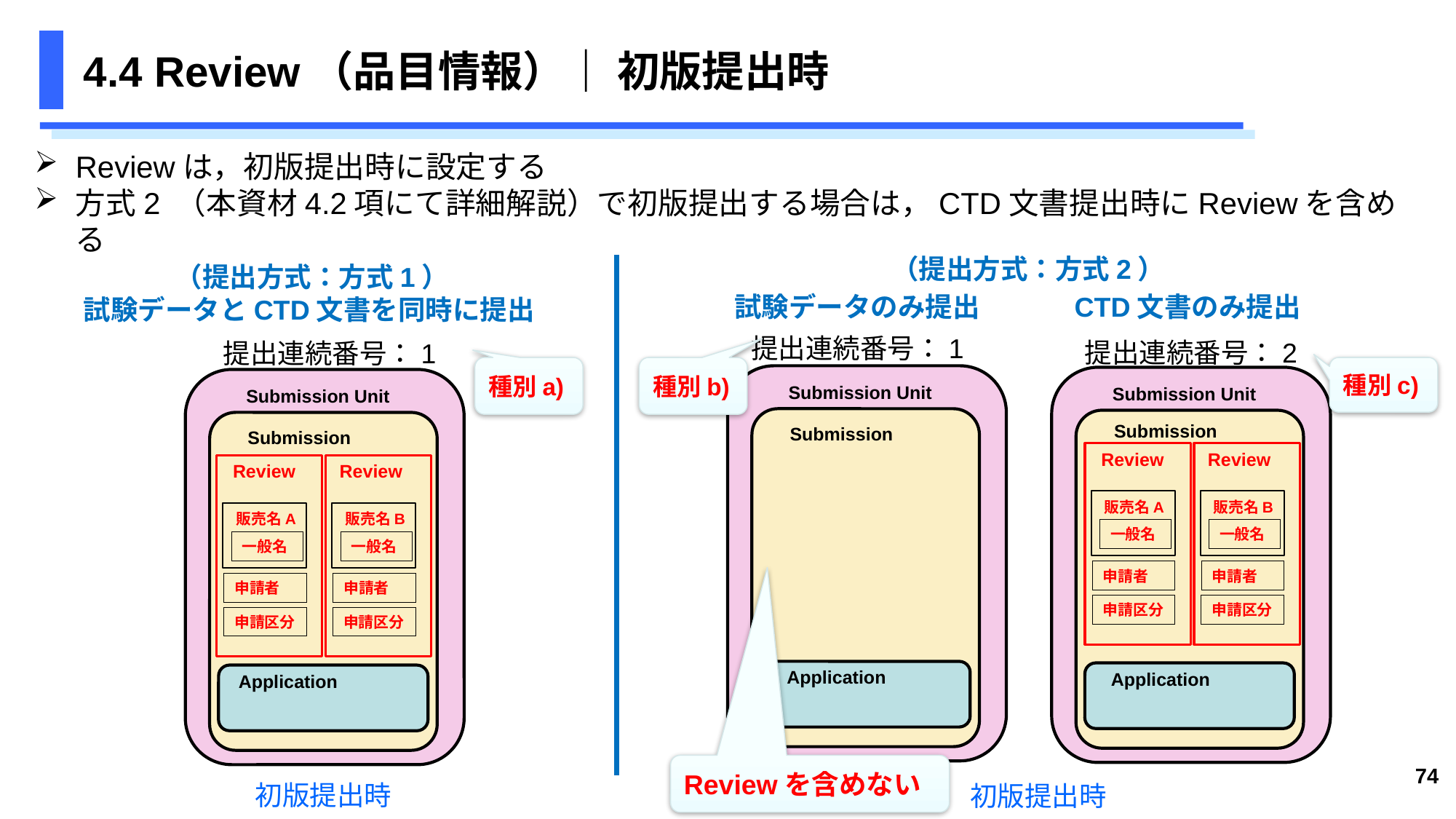

# 4.4 Review（品目情報）｜ 初版提出時
Reviewは，初版提出時に設定する
方式2 （本資材4.2項にて詳細解説）で初版提出する場合は，CTD文書提出時にReviewを含める
（提出方式：方式2）
（提出方式：方式1）
試験データとCTD文書を同時に提出
試験データのみ提出　　　 CTD文書のみ提出
提出連続番号：1
提出連続番号：2
提出連続番号：1
種別a)
種別b)
種別c)

Submission Unit
Submission Unit
Submission Unit

Submission
Submission
Submission
Review
Review

Review
Review

販売名A
販売名B

販売名A
販売名B
一般名
一般名
一般名
一般名
申請者
申請者
申請者
申請者
申請区分
申請区分
申請区分
申請区分
Application

Application

Application

Reviewを含めない
74
初版提出時
初版提出時